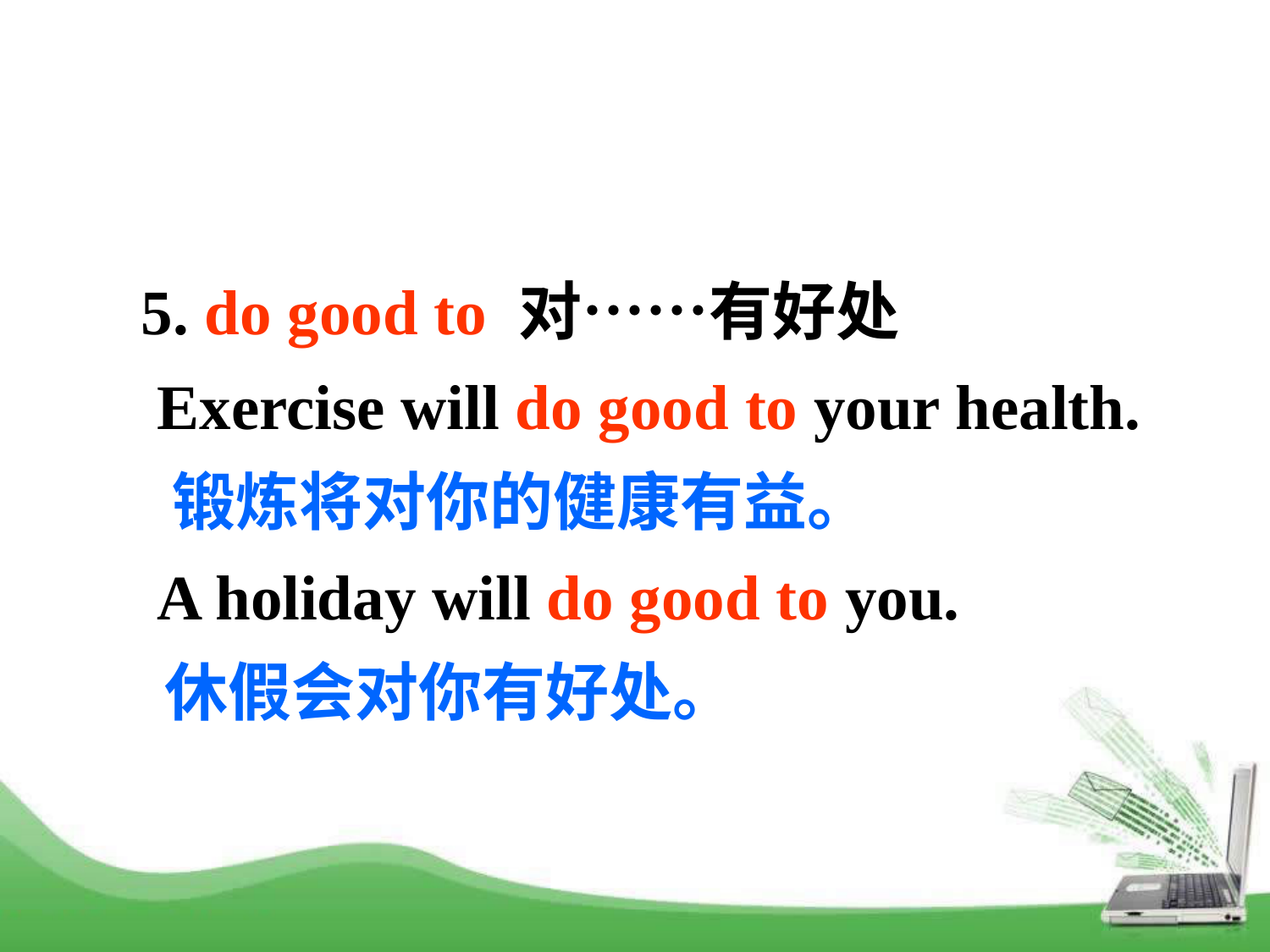

5. do good to 对……有好处
     Exercise will do good to your health.
     锻炼将对你的健康有益。
     A holiday will do good to you.
     休假会对你有好处。